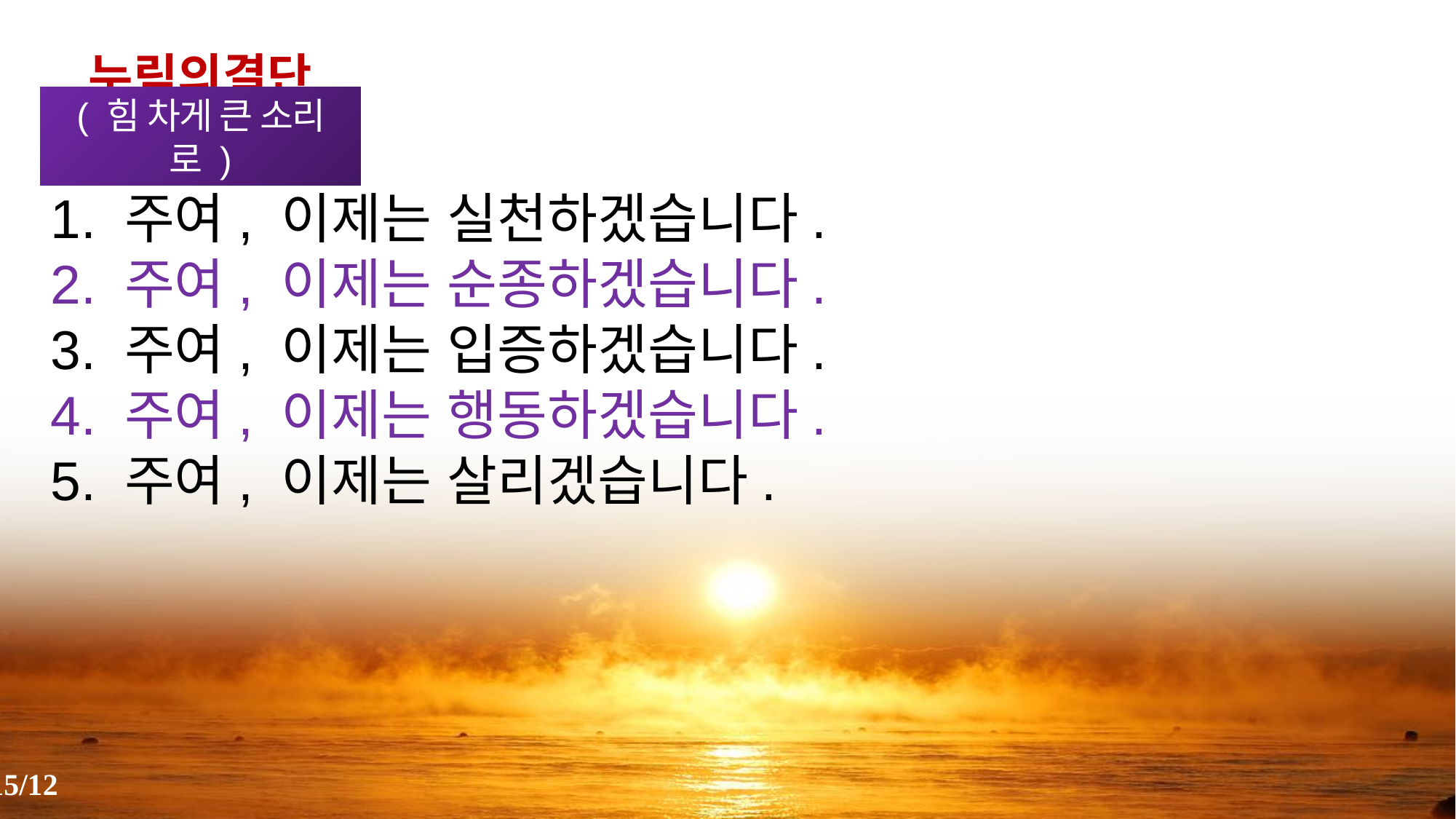

누림의결단

( 힘 차게 큰 소리로 )
1. 주여, 이제는 실천하겠습니다.
2. 주여, 이제는 순종하겠습니다.
3. 주여, 이제는 입증하겠습니다.
4. 주여, 이제는 행동하겠습니다.
5. 주여, 이제는 살리겠습니다.